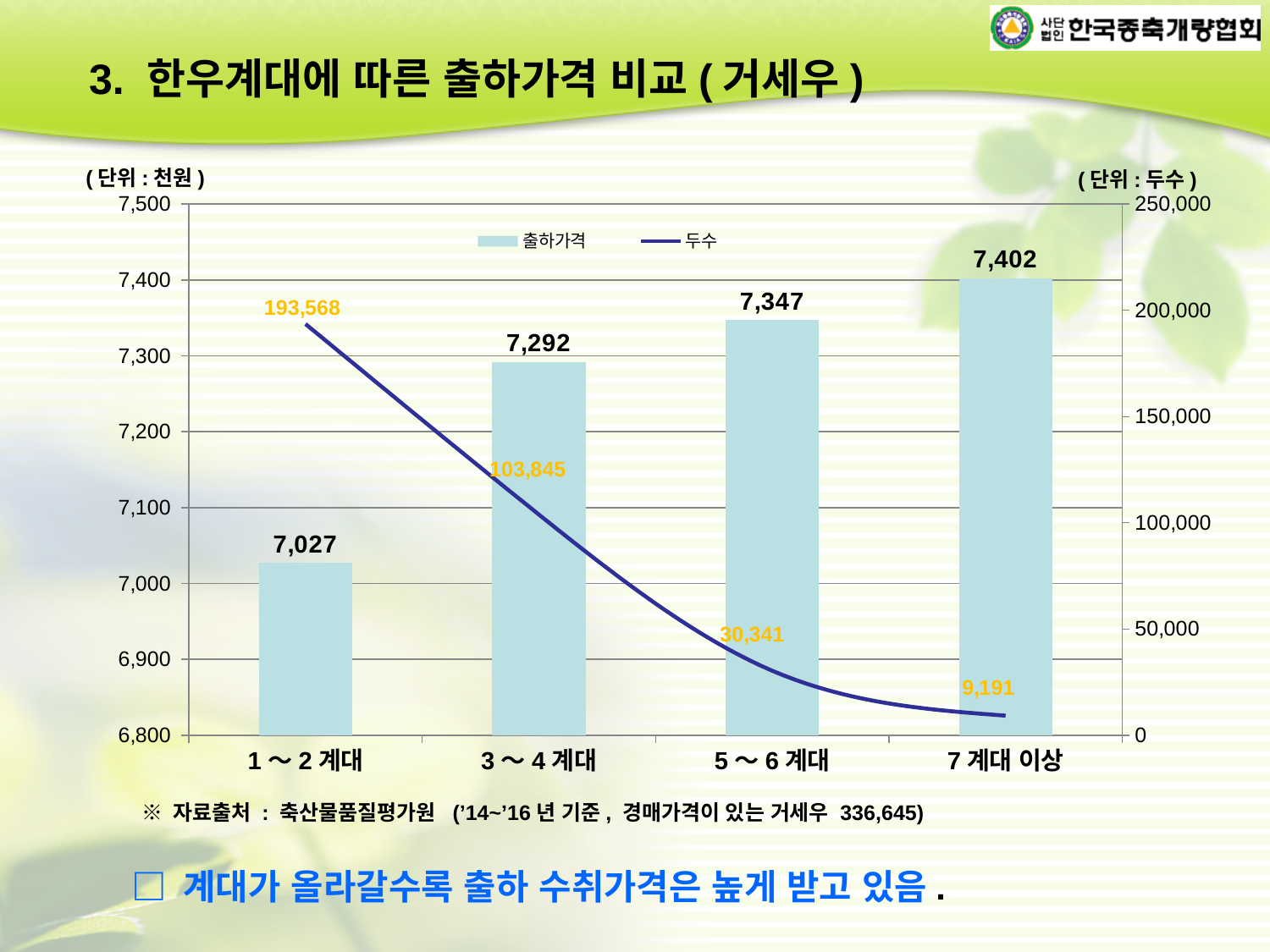

3. 한우계대에 따른 출하가격 비교(거세우)
(단위:천원)
(단위:두수)

### Chart

| Category |  |  |
|---|---|---|
| 1～2계대 | 7027.0 | 193568.0 |
| 3～4계대 | 7292.0 | 103845.0 |
| 5～6계대 | 7347.0 | 30341.0 |
| 7계대 이상 | 7402.0 | 9191.0 |
※ 자료출처 : 축산물품질평가원  (’14~’16년 기준, 경매가격이 있는 거세우 336,645)
□ 계대가 올라갈수록 출하 수취가격은 높게 받고 있음.